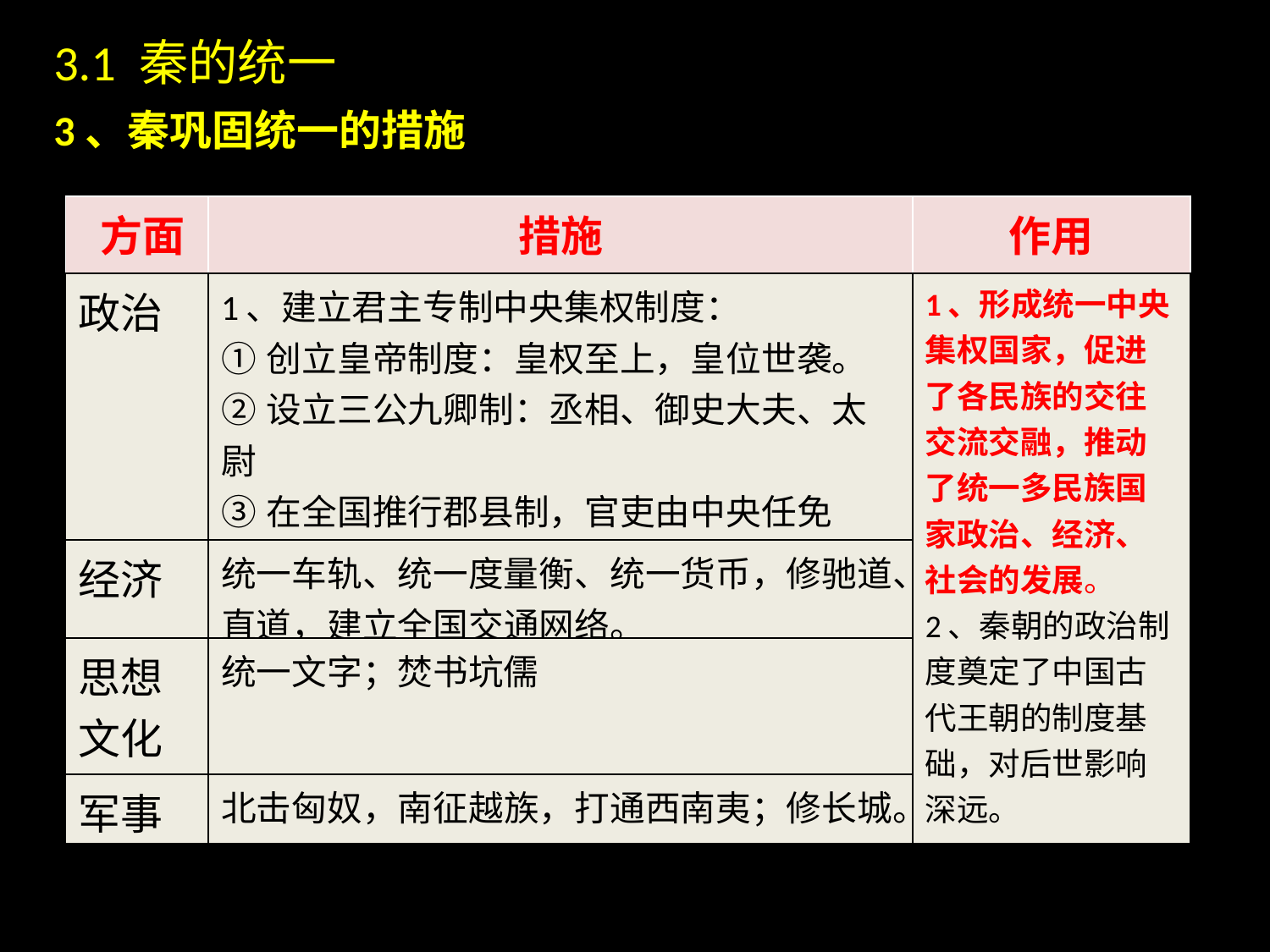

3.1 秦的统一
3、秦巩固统一的措施
| 方面 | 措施 | 作用 |
| --- | --- | --- |
| 政治 | 1、建立君主专制中央集权制度： ①创立皇帝制度：皇权至上，皇位世袭。 ②设立三公九卿制：丞相、御史大夫、太尉 ③在全国推行郡县制，官吏由中央任免 2、颁行法律，编制户籍 | 1、形成统一中央集权国家，促进了各民族的交往交流交融，推动了统一多民族国家政治、经济、社会的发展。 2、秦朝的政治制度奠定了中国古代王朝的制度基础，对后世影响深远。 |
| 经济 | 统一车轨、统一度量衡、统一货币，修驰道、直道，建立全国交通网络。 |  |
| 思想 文化 | 统一文字；焚书坑儒 |  |
| 军事 | 北击匈奴，南征越族，打通西南夷；修长城。 |  |